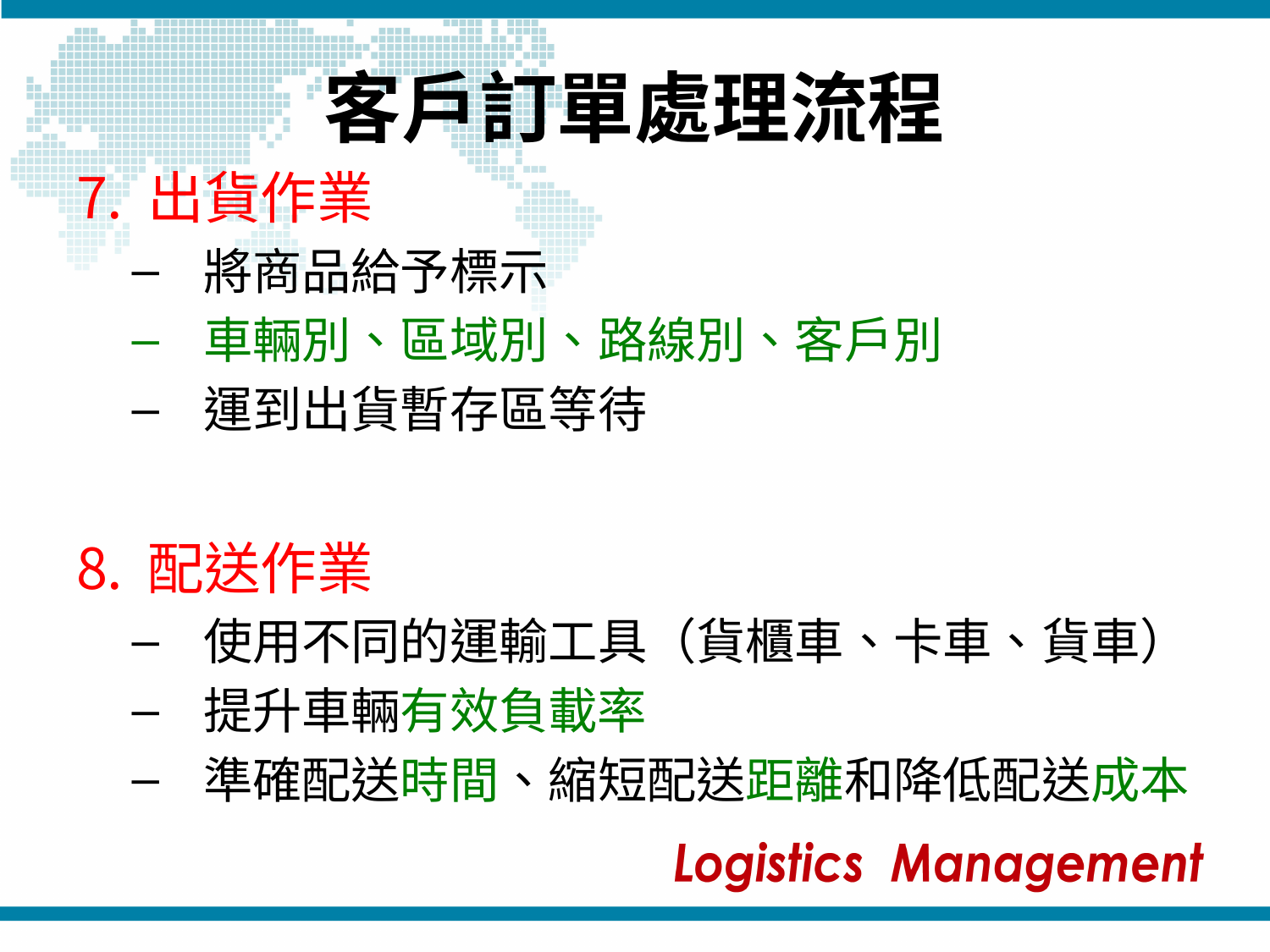

# 客戶訂單處理流程
出貨作業
將商品給予標示
車輛別、區域別、路線別、客戶別
運到出貨暫存區等待

配送作業
使用不同的運輸工具（貨櫃車、卡車、貨車）
提升車輛有效負載率
準確配送時間、縮短配送距離和降低配送成本